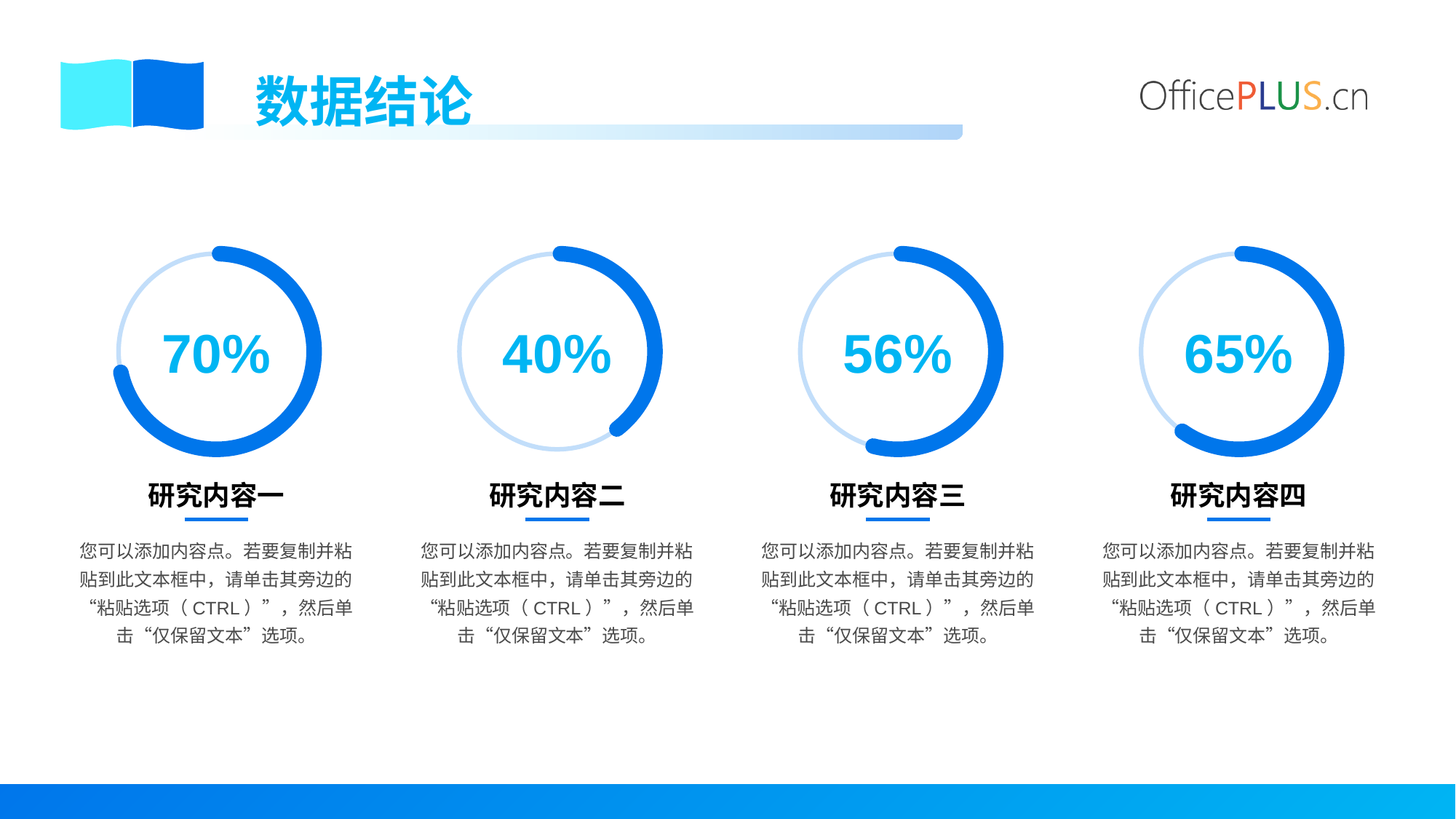

数据结论

70%
40%
56%
65%
研究内容一
研究内容二
研究内容三
研究内容四
您可以添加内容点。若要复制并粘贴到此文本框中，请单击其旁边的“粘贴选项（CTRL）”，然后单击“仅保留文本”选项。
您可以添加内容点。若要复制并粘贴到此文本框中，请单击其旁边的“粘贴选项（CTRL）”，然后单击“仅保留文本”选项。
您可以添加内容点。若要复制并粘贴到此文本框中，请单击其旁边的“粘贴选项（CTRL）”，然后单击“仅保留文本”选项。
您可以添加内容点。若要复制并粘贴到此文本框中，请单击其旁边的“粘贴选项（CTRL）”，然后单击“仅保留文本”选项。